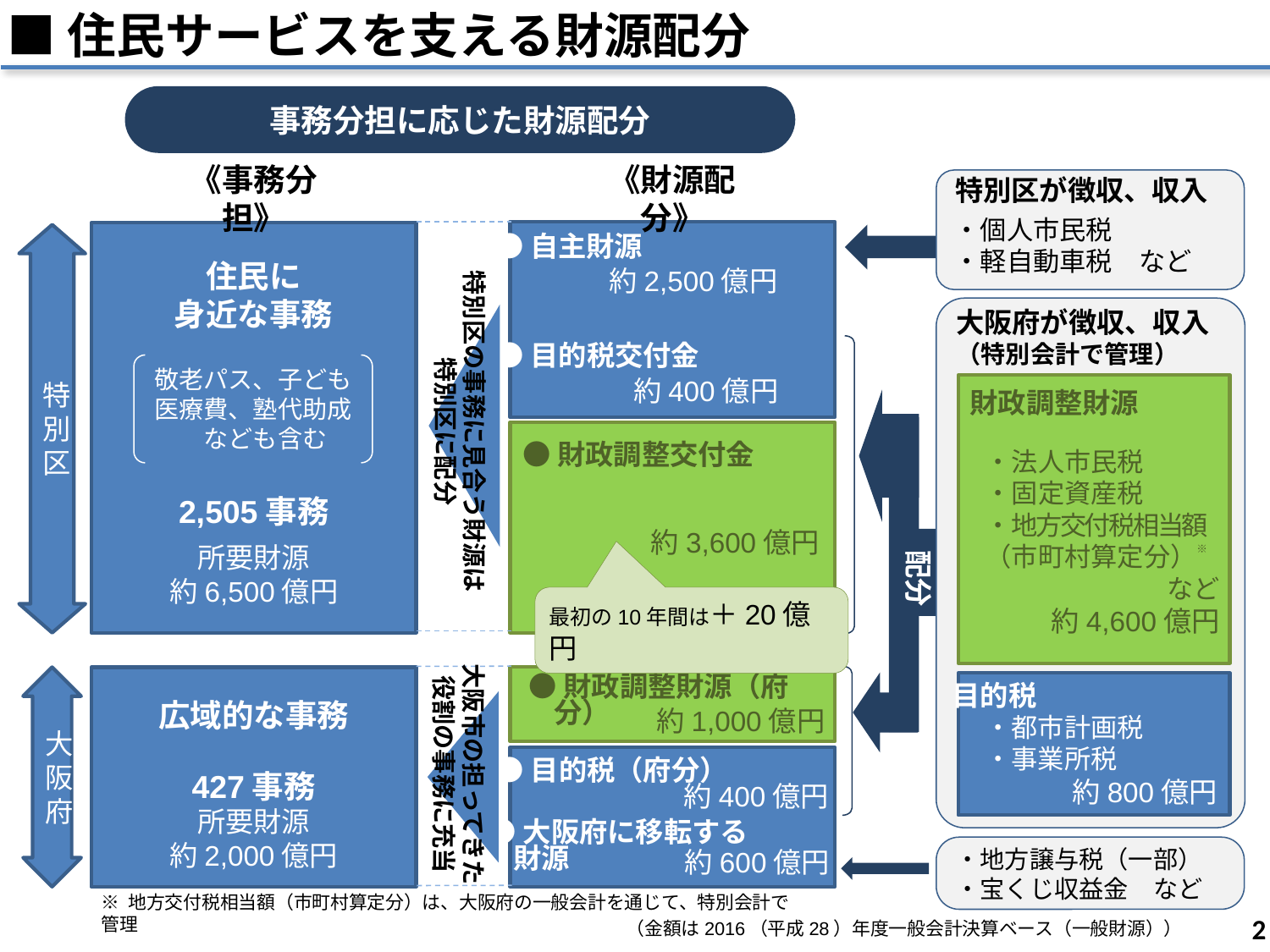

■住民サービスを支える財源配分
事務分担に応じた財源配分
特別区が徴収、収入

・個人市民税
・軽自動車税　など
《事務分担》
《財源配分》

特別区
●自主財源
住民に
身近な事務
特別区の事務に見合う財源は
特別区に配分
約2,500億円

大阪府が徴収、収入
（特別会計で管理）
●目的税交付金

敬老パス、子ども医療費、塾代助成
　なども含む
約400億円

財政調整財源

●財政調整交付金
・法人市民税
・固定資産税
・地方交付税相当額
（市町村算定分）※
　　　など
約4,600億円
2,505事務

所要財源
約6,500億円
約3,600億円

配分
最初の10年間は＋20億円
大阪市の担ってきた
役割の事務に充当

大阪府

●財政調整財源（府分）

目的税
広域的な事務
約1,000億円
・都市計画税
・事業所税
約800億円

●目的税（府分）
427事務
所要財源
約2,000億円
約400億円
●大阪府に移転する
財源
・地方譲与税（一部）
・宝くじ収益金　など
約600億円

※ 地方交付税相当額（市町村算定分）は、大阪府の一般会計を通じて、特別会計で管理
2
（金額は2016（平成28）年度一般会計決算ベース（一般財源））